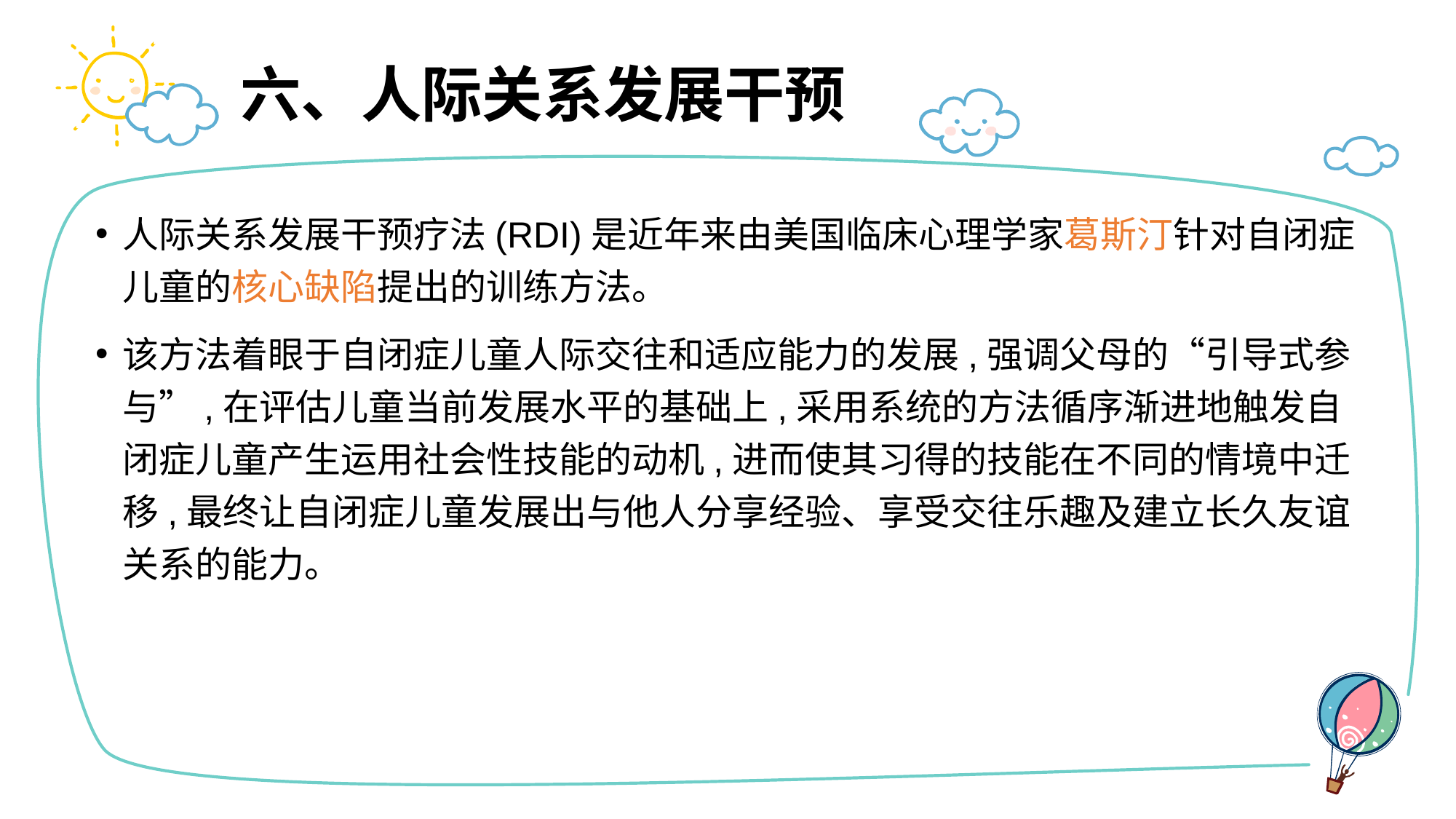

# 六、人际关系发展干预
人际关系发展干预疗法(RDI)是近年来由美国临床心理学家葛斯汀针对自闭症儿童的核心缺陷提出的训练方法。
该方法着眼于自闭症儿童人际交往和适应能力的发展,强调父母的“引导式参与”,在评估儿童当前发展水平的基础上,采用系统的方法循序渐进地触发自闭症儿童产生运用社会性技能的动机,进而使其习得的技能在不同的情境中迁移,最终让自闭症儿童发展出与他人分享经验、享受交往乐趣及建立长久友谊关系的能力。